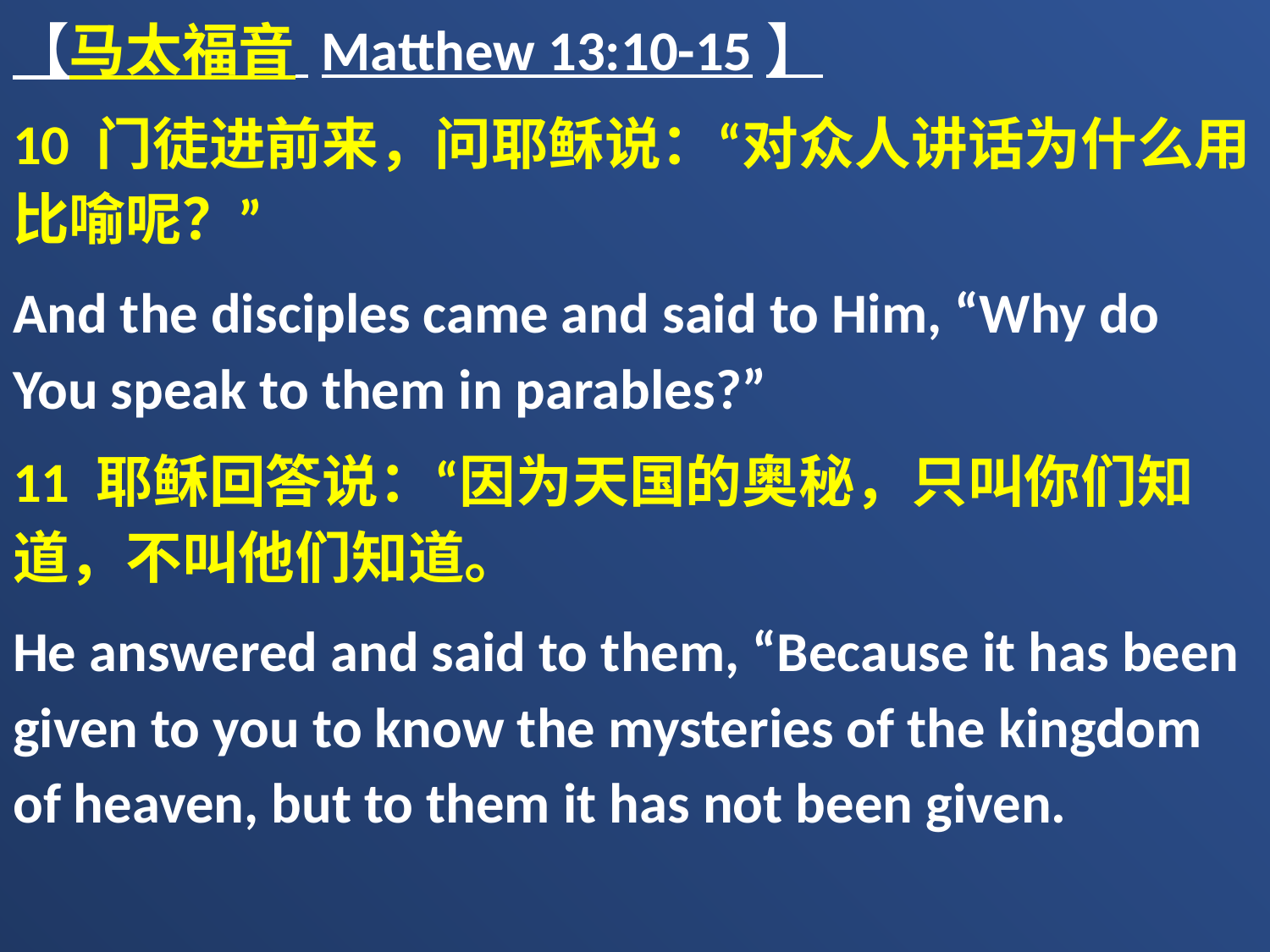

【马太福音 Matthew 13:10-15】
10 门徒进前来，问耶稣说：“对众人讲话为什么用比喻呢？”
And the disciples came and said to Him, “Why do You speak to them in parables?”
11 耶稣回答说：“因为天国的奥秘，只叫你们知道，不叫他们知道。
He answered and said to them, “Because it has been given to you to know the mysteries of the kingdom of heaven, but to them it has not been given.